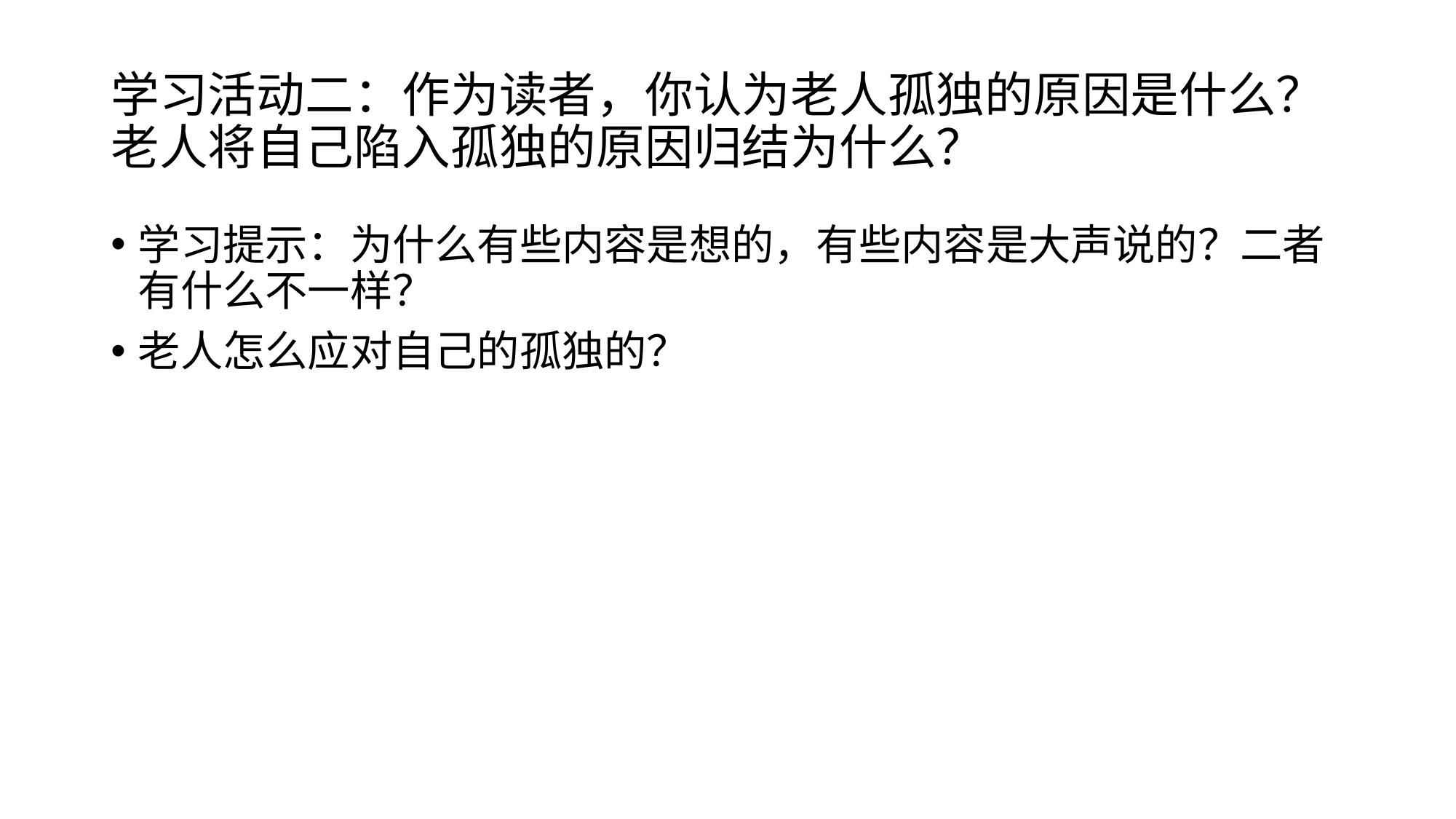

# 学习活动二：作为读者，你认为老人孤独的原因是什么？老人将自己陷入孤独的原因归结为什么？
学习提示：为什么有些内容是想的，有些内容是大声说的？二者有什么不一样？
老人怎么应对自己的孤独的？